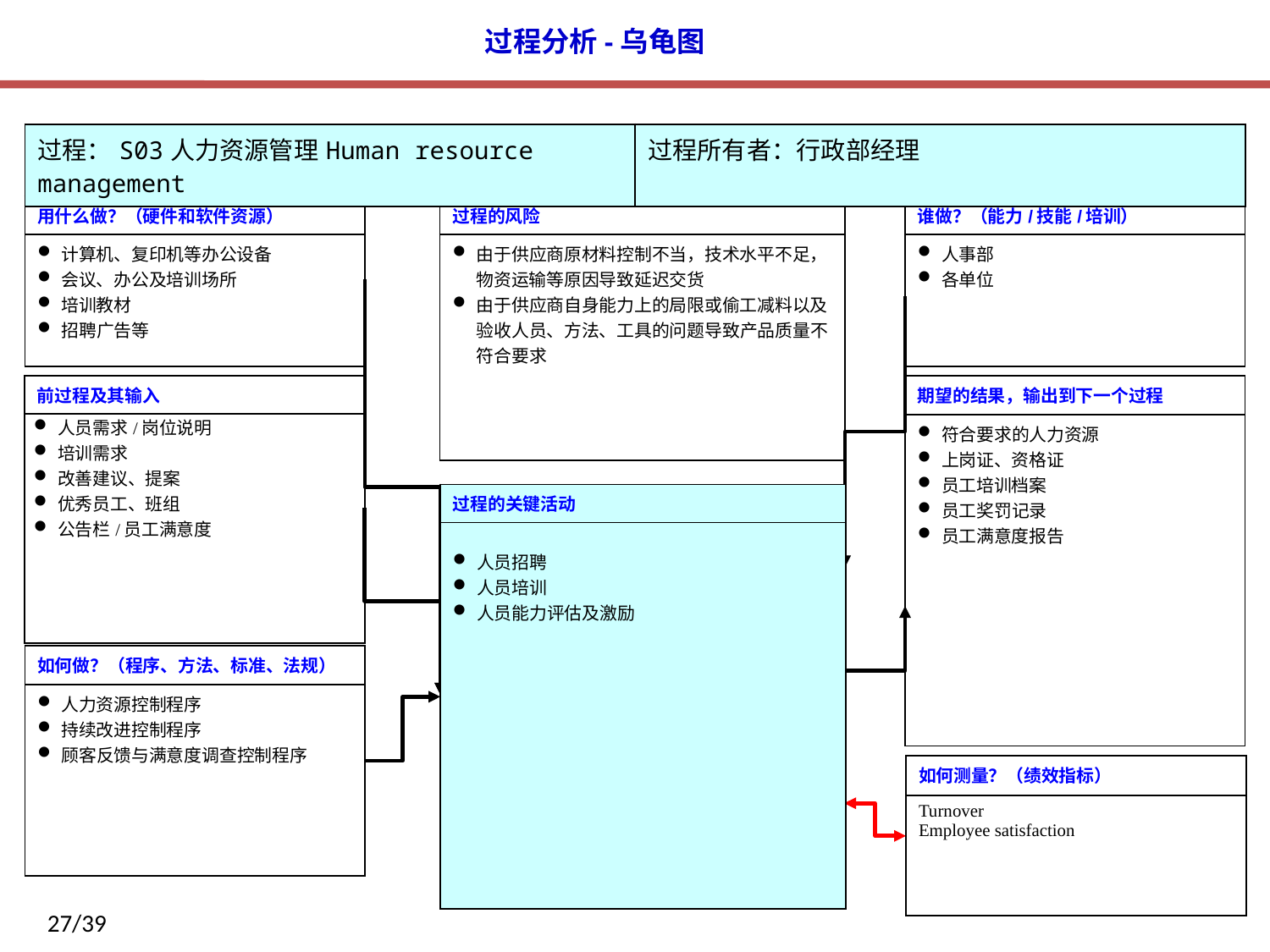

| 过程：S03人力资源管理Human resource management | 过程所有者：行政部经理 |
| --- | --- |
| 用什么做？（硬件和软件资源） |
| --- |
| 计算机、复印机等办公设备 会议、办公及培训场所 培训教材 招聘广告等 |
| 过程的风险 |
| --- |
| 由于供应商原材料控制不当，技术水平不足，物资运输等原因导致延迟交货 由于供应商自身能力上的局限或偷工减料以及验收人员、方法、工具的问题导致产品质量不符合要求 |
| 谁做？（能力/技能/培训） |
| --- |
| 人事部 各单位 |
| 前过程及其输入 |
| --- |
| 人员需求/岗位说明 培训需求 改善建议、提案 优秀员工、班组 公告栏/员工满意度 |
| 期望的结果，输出到下一个过程 |
| --- |
| 符合要求的人力资源 上岗证、资格证 员工培训档案 员工奖罚记录 员工满意度报告 |
| 过程的关键活动 |
| --- |
| 人员招聘 人员培训 人员能力评估及激励 |
| 如何做？（程序、方法、标准、法规） |
| --- |
| 人力资源控制程序 持续改进控制程序 顾客反馈与满意度调查控制程序 |
| 如何测量？（绩效指标） |
| --- |
| Turnover Employee satisfaction |
27/39